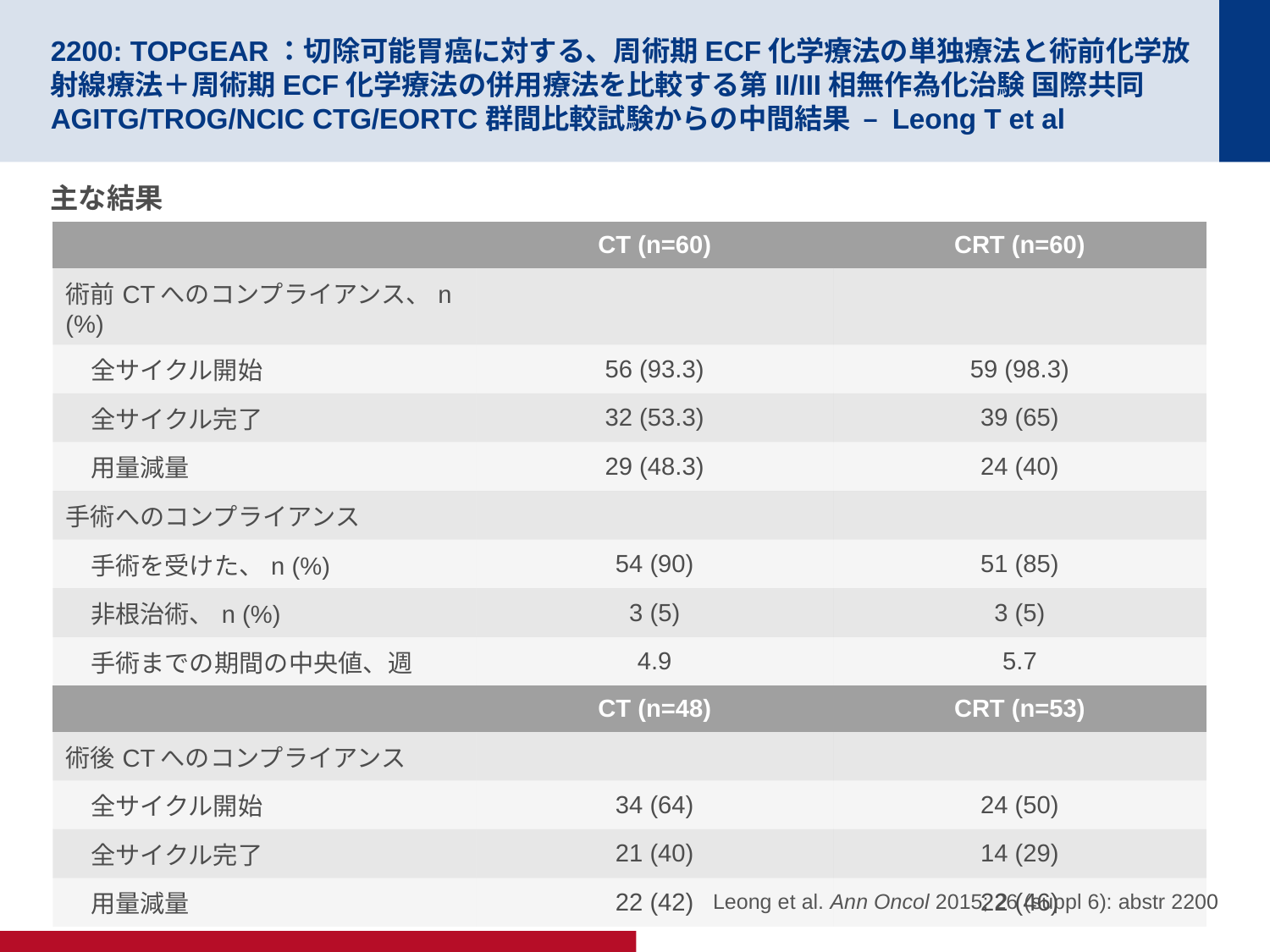

# 2200: TOPGEAR：切除可能胃癌に対する、周術期ECF化学療法の単独療法と術前化学放射線療法＋周術期ECF化学療法の併用療法を比較する第II/III相無作為化治験 国際共同AGITG/TROG/NCIC CTG/EORTC群間比較試験からの中間結果  – Leong T et al
主な結果

|  | CT (n=60) | CRT (n=60) |
| --- | --- | --- |
| 術前CTへのコンプライアンス、n (%) |  |  |
| 全サイクル開始 | 56 (93.3) | 59 (98.3) |
| 全サイクル完了 | 32 (53.3) | 39 (65) |
| 用量減量 | 29 (48.3) | 24 (40) |
| 手術へのコンプライアンス |  |  |
| 手術を受けた、n (%) | 54 (90) | 51 (85) |
| 非根治術、n (%) | 3 (5) | 3 (5) |
| 手術までの期間の中央値、週 | 4.9 | 5.7 |
|  | CT (n=48) | CRT (n=53) |
| 術後CTへのコンプライアンス |  |  |
| 全サイクル開始 | 34 (64) | 24 (50) |
| 全サイクル完了 | 21 (40) | 14 (29) |
| 用量減量 | 22 (42) | 22 (46) |
Leong et al. Ann Oncol 2015; 26 (suppl 6): abstr 2200